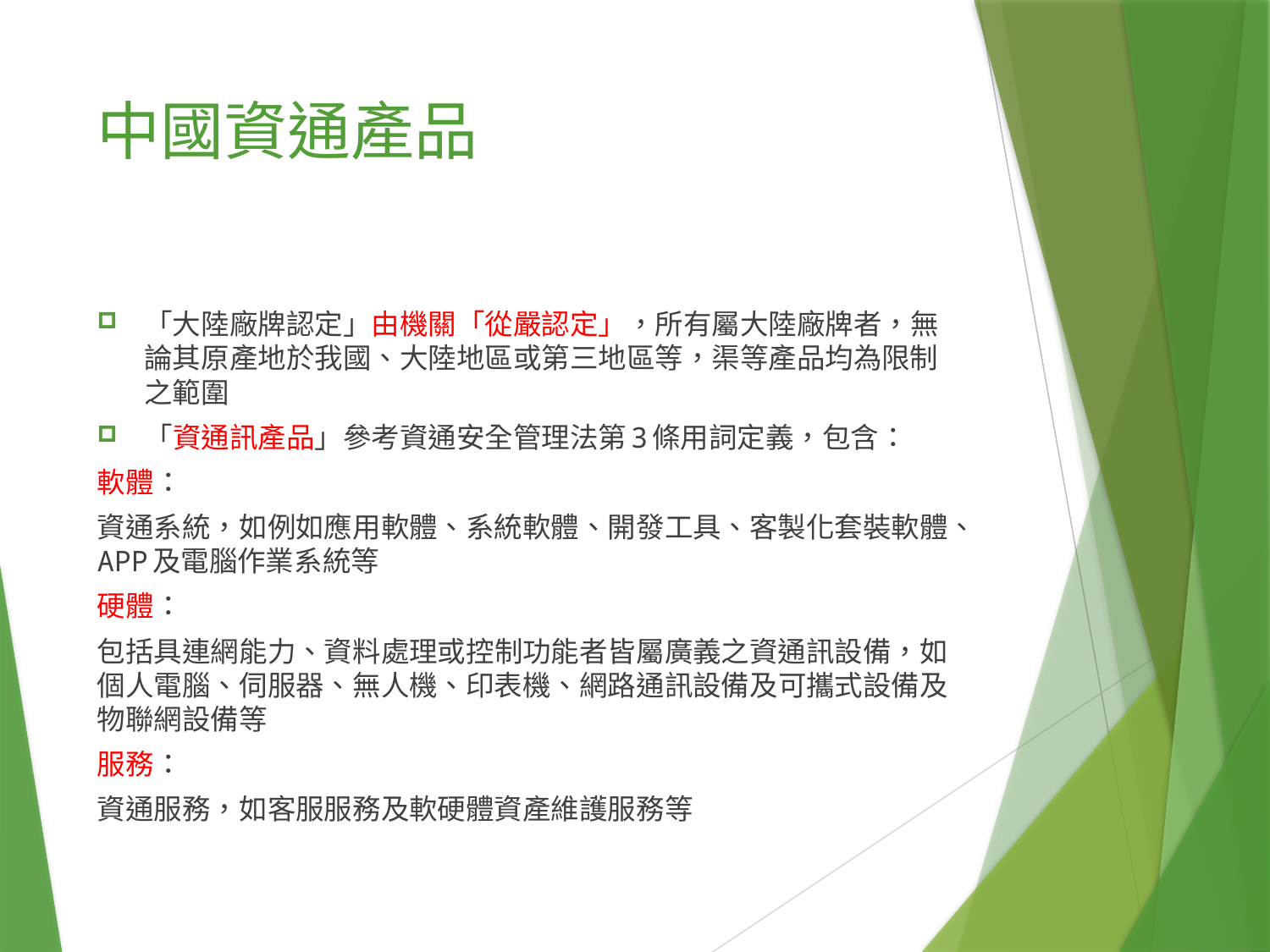

# 中國資通產品
「大陸廠牌認定」由機關「從嚴認定」，所有屬大陸廠牌者，無論其原產地於我國、大陸地區或第三地區等，渠等產品均為限制之範圍
「資通訊產品」參考資通安全管理法第3條用詞定義，包含：
軟體：
資通系統，如例如應用軟體、系統軟體、開發工具、客製化套裝軟體、APP及電腦作業系統等
硬體：
包括具連網能力、資料處理或控制功能者皆屬廣義之資通訊設備，如個人電腦、伺服器、無人機、印表機、網路通訊設備及可攜式設備及物聯網設備等
服務：
資通服務，如客服服務及軟硬體資產維護服務等